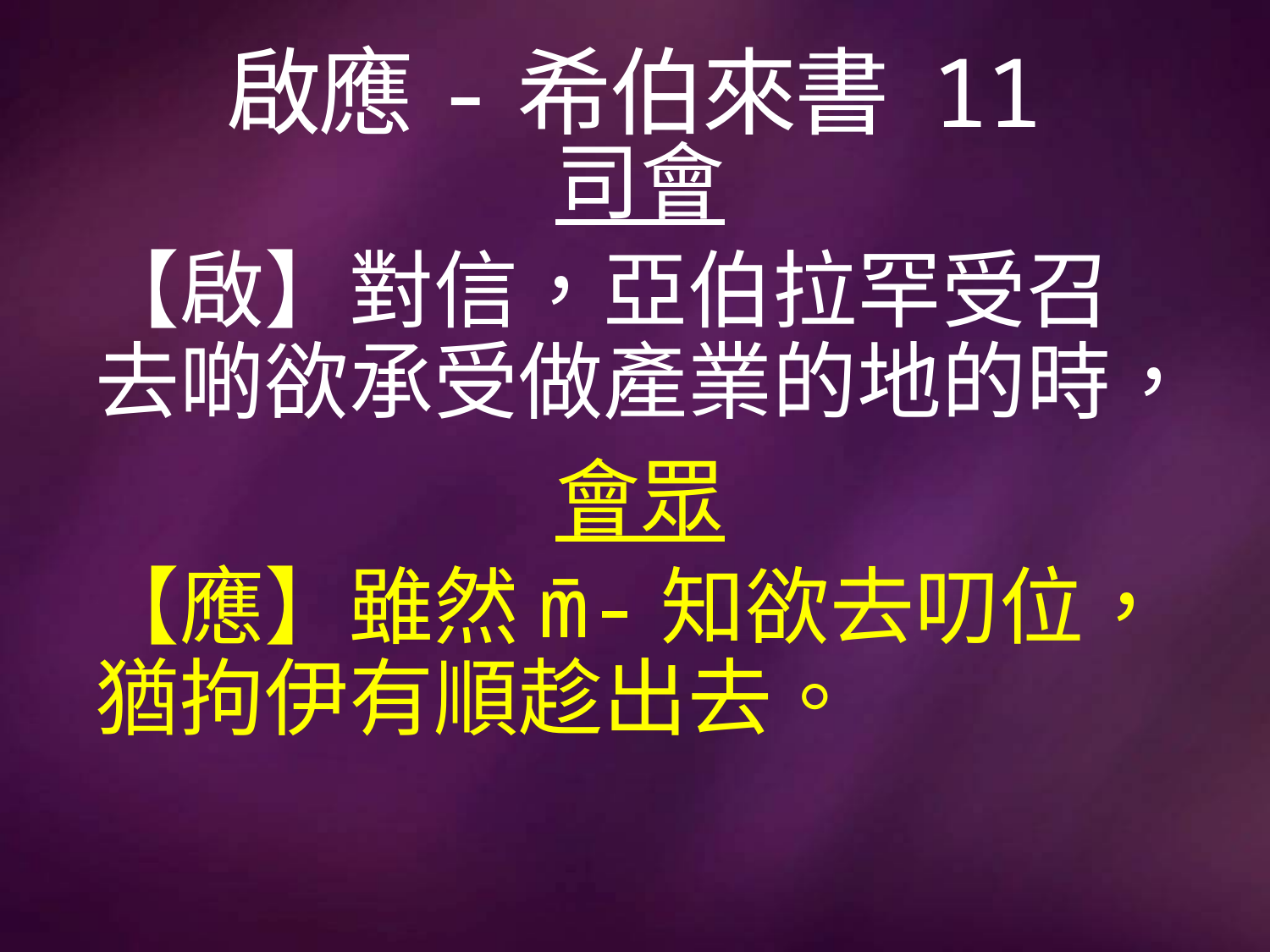

# 啟應-希伯來書 11
司會
【啟】對信，亞伯拉罕受召去啲欲承受做產業的地的時，

會眾
【應】雖然m̄-知欲去叨位，猶拘伊有順趁出去。